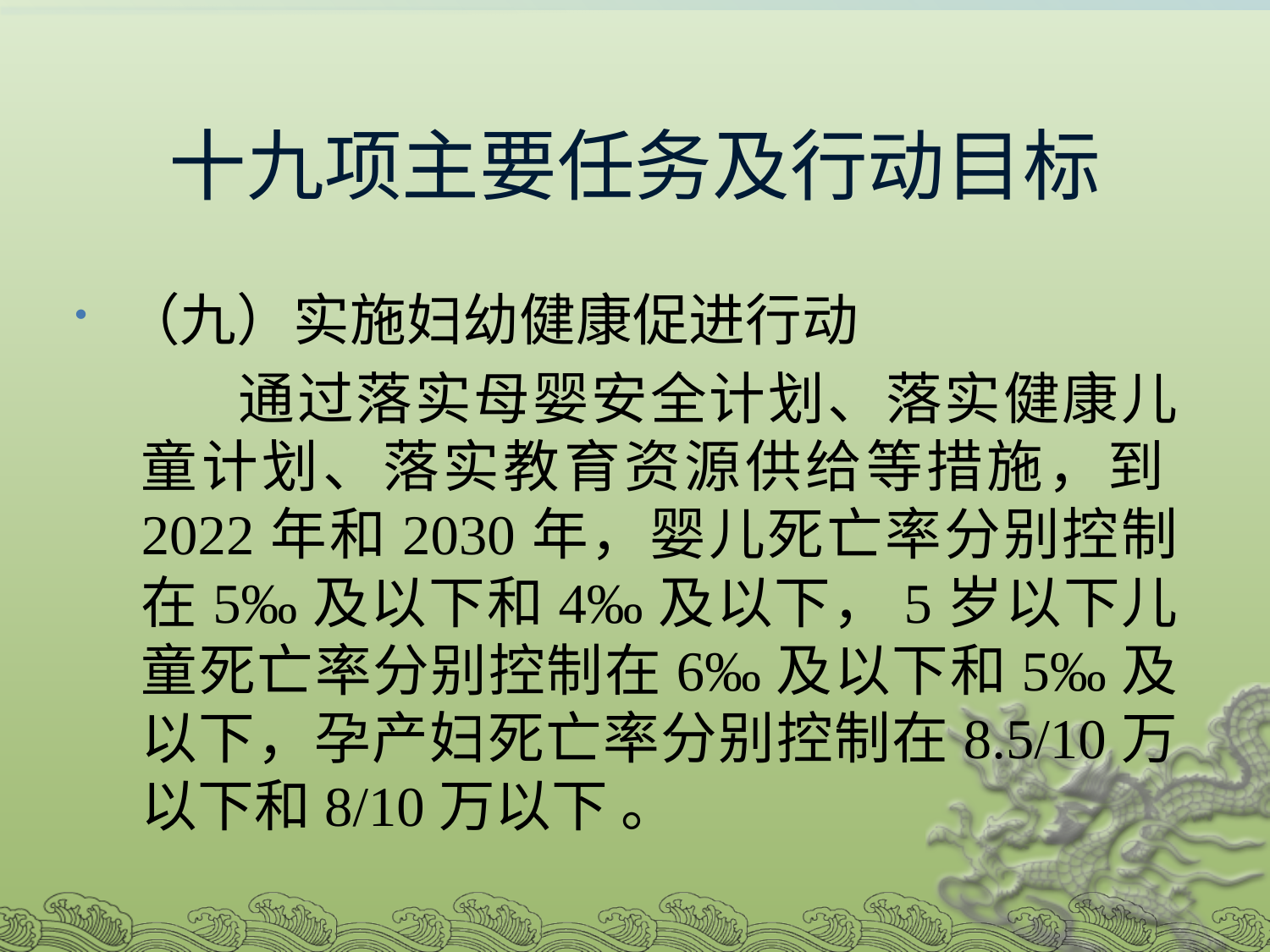

# 十九项主要任务及行动目标
（九）实施妇幼健康促进行动
通过落实母婴安全计划、落实健康儿童计划、落实教育资源供给等措施，到2022年和2030年，婴儿死亡率分别控制在5‰及以下和4‰及以下，5岁以下儿童死亡率分别控制在6‰及以下和5‰及以下，孕产妇死亡率分别控制在8.5/10万以下和8/10万以下 。